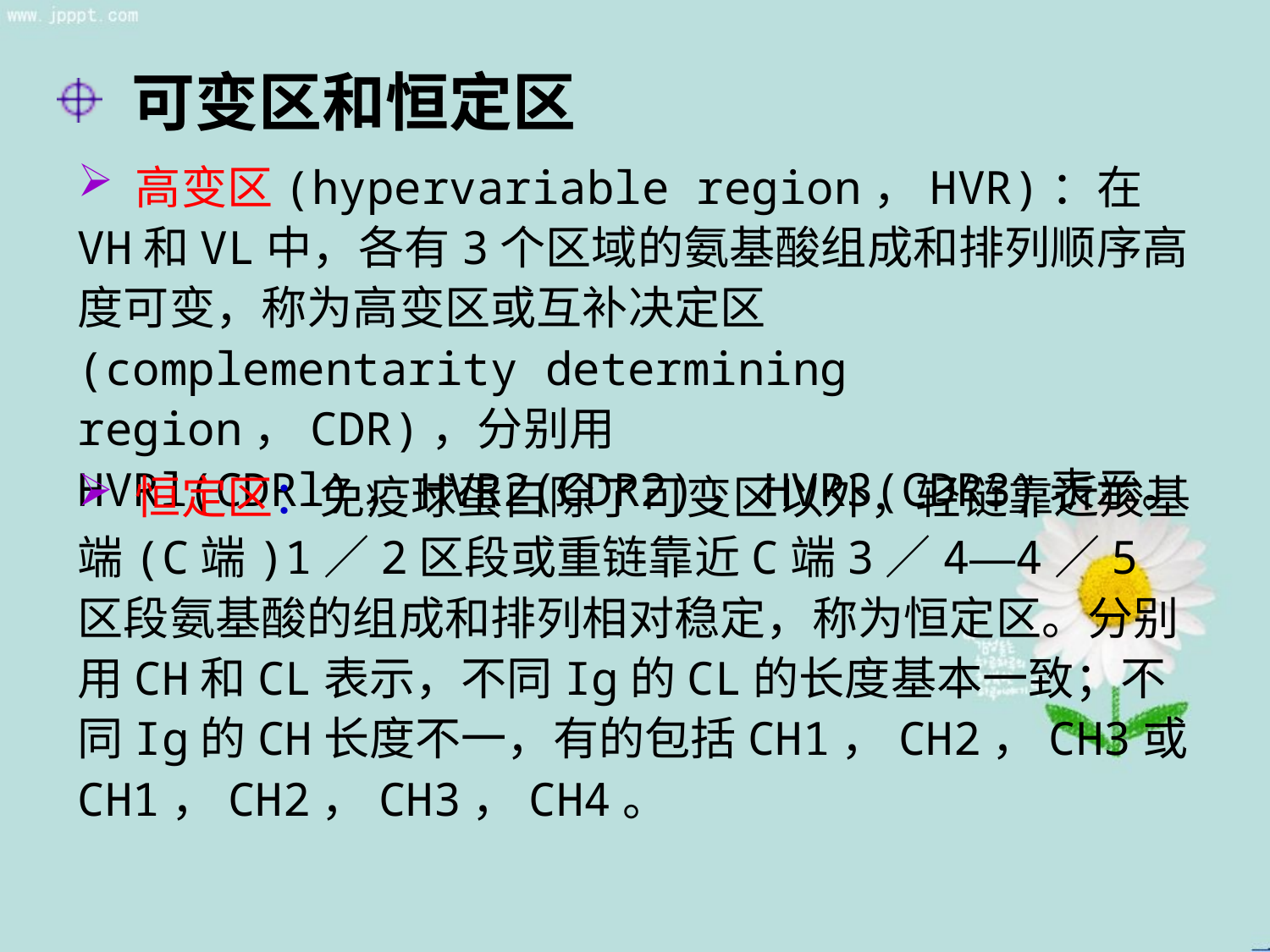

可变区和恒定区
 高变区(hypervariable region，HVR)：在VH和VL中，各有3个区域的氨基酸组成和排列顺序高度可变，称为高变区或互补决定区(complementarity determining region，CDR)，分别用HVRl(CDRl)，HVR2(CDR2)，HVR3(CDR3)表示。
 恒定区：免疫球蛋白除了可变区以外，轻链靠近羧基端(C端)1／2区段或重链靠近C端3／4—4／5区段氨基酸的组成和排列相对稳定，称为恒定区。分别用CH和CL表示，不同Ig的CL的长度基本一致；不同Ig的CH长度不一，有的包括CH1，CH2，CH3或CH1，CH2，CH3，CH4。